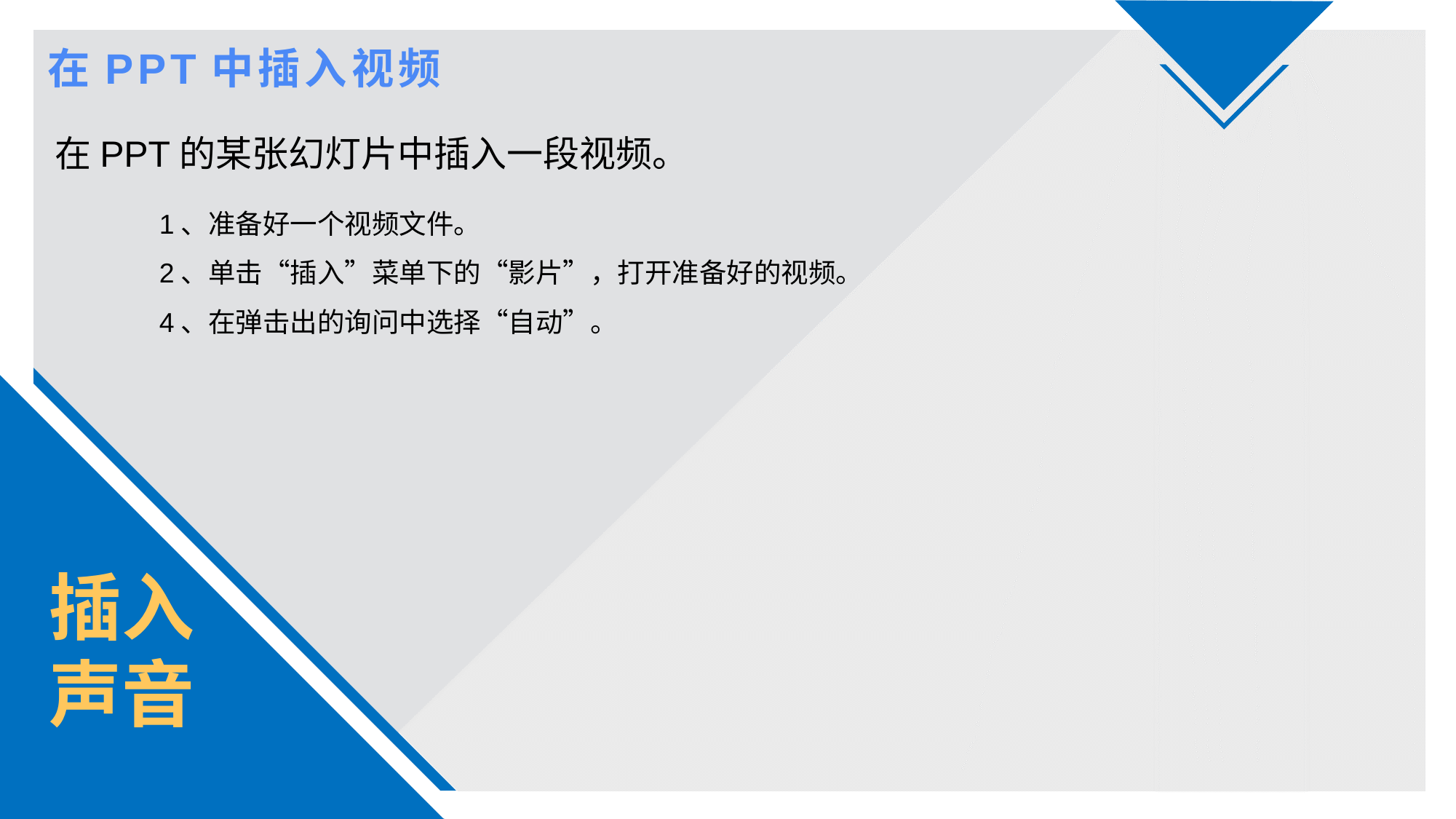

在PPT中插入视频
在PPT的某张幻灯片中插入一段视频。
1、准备好一个视频文件。
2、单击“插入”菜单下的“影片”，打开准备好的视频。
4、在弹击出的询问中选择“自动”。

插入
声音